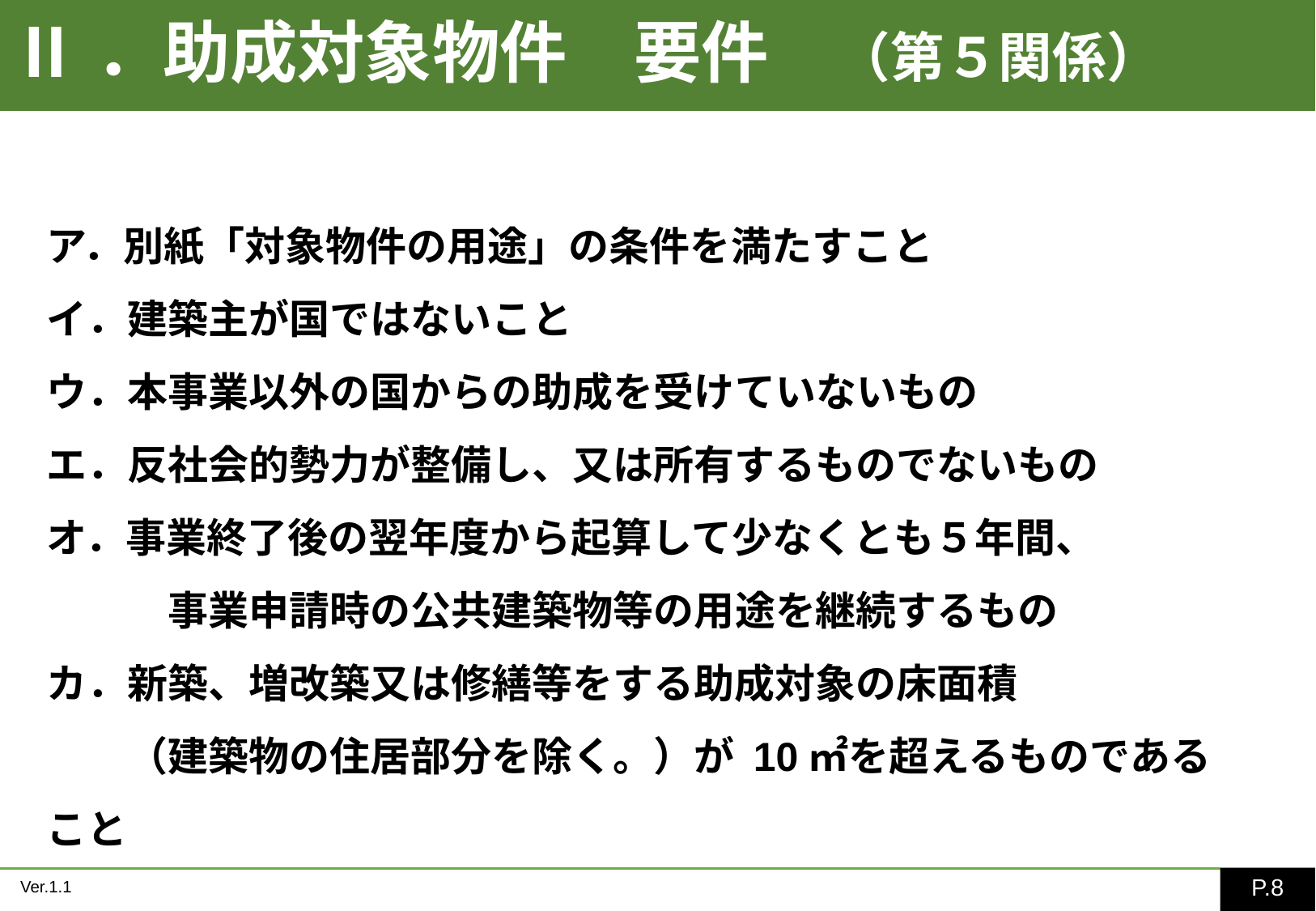

Ⅱ．助成対象物件　要件　（第５関係）

ア．別紙「対象物件の用途」の条件を満たすこと
イ．建築主が国ではないこと
ウ．本事業以外の国からの助成を受けていないもの
エ．反社会的勢力が整備し、又は所有するものでないもの
オ．事業終了後の翌年度から起算して少なくとも５年間、
　　　事業申請時の公共建築物等の用途を継続するもの
カ．新築、増改築又は修繕等をする助成対象の床面積
　　（建築物の住居部分を除く。）が 10㎡を超えるものであること